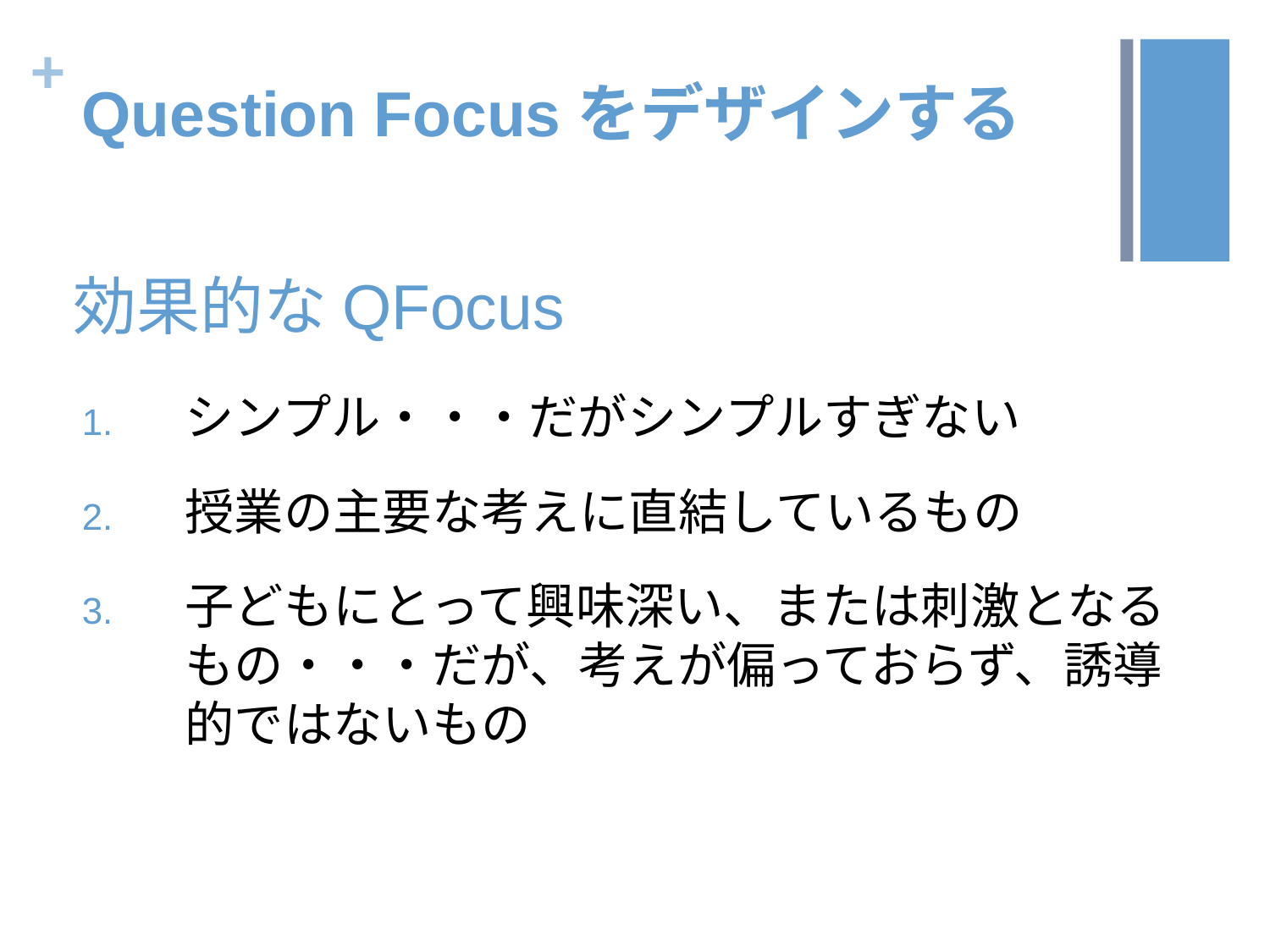

# Question Focusをデザインする
効果的なQFocus
シンプル・・・だがシンプルすぎない
授業の主要な考えに直結しているもの
子どもにとって興味深い、または刺激となるもの・・・だが、考えが偏っておらず、誘導的ではないもの